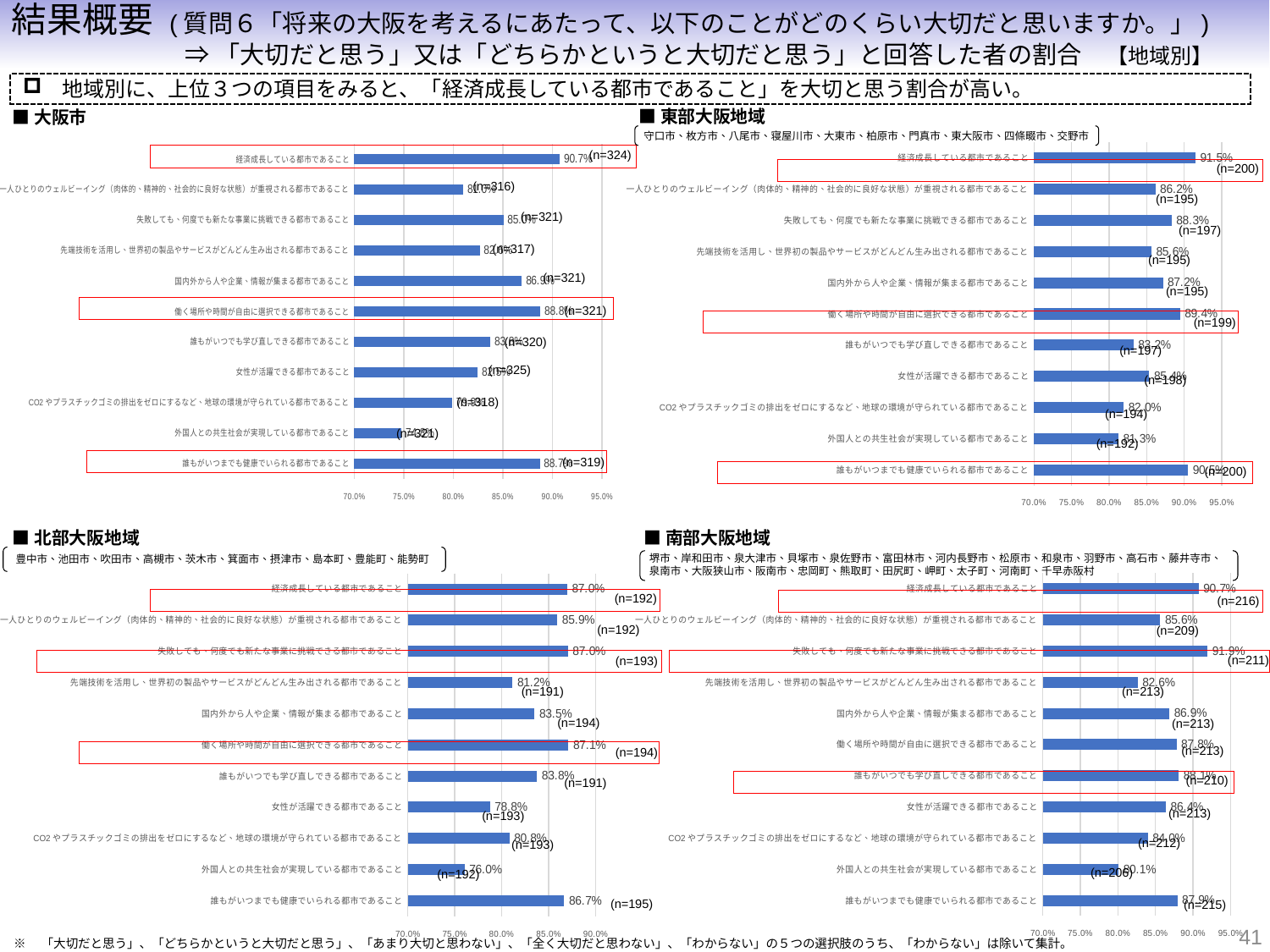

結果概要 (質問６「将来の大阪を考えるにあたって、以下のことがどのくらい大切だと思いますか。」)
　　　　　　　⇒ 「大切だと思う」又は「どちらかというと大切だと思う」と回答した者の割合　【地域別】
地域別に、上位３つの項目をみると、「経済成長している都市であること」を大切と思う割合が高い。
■東部大阪地域
■大阪市
守口市、枚方市、八尾市、寝屋川市、大東市、柏原市、門真市、東大阪市、四條畷市、交野市

### Chart

| Category | E列/H列 |
|---|---|
| 経済成長している都市であること | 0.9074074074074074 |
| 一人ひとりのウェルビーイング（肉体的、精神的、社会的に良好な状態）が重視される都市であること | 0.810126582278481 |
| 失敗しても、何度でも新たな事業に挑戦できる都市であること | 0.8504672897196262 |
| 先端技術を活用し、世界初の製品やサービスがどんどん生み出される都市であること | 0.8264984227129337 |
| 国内外から人や企業、情報が集まる都市であること | 0.8691588785046729 |
| 働く場所や時間が自由に選択できる都市であること | 0.8878504672897196 |
| 誰もがいつでも学び直しできる都市であること | 0.8375 |
| 女性が活躍できる都市であること | 0.8246153846153846 |
| CO2やプラスチックゴミの排出をゼロにするなど、地球の環境が守られている都市であること | 0.7987421383647799 |
| 外国人との共生社会が実現している都市であること | 0.7476635514018691 |
| 誰もがいつまでも健康でいられる都市であること | 0.8871473354231975 |

### Chart

| Category |
|---|

### Chart

| Category | E列/H列 |
|---|---|
| 経済成長している都市であること | 0.915 |
| 一人ひとりのウェルビーイング（肉体的、精神的、社会的に良好な状態）が重視される都市であること | 0.8615384615384616 |
| 失敗しても、何度でも新たな事業に挑戦できる都市であること | 0.883248730964467 |
| 先端技術を活用し、世界初の製品やサービスがどんどん生み出される都市であること | 0.8564102564102564 |
| 国内外から人や企業、情報が集まる都市であること | 0.8717948717948718 |
| 働く場所や時間が自由に選択できる都市であること | 0.8944723618090452 |
| 誰もがいつでも学び直しできる都市であること | 0.8324873096446701 |
| 女性が活躍できる都市であること | 0.8535353535353535 |
| CO2やプラスチックゴミの排出をゼロにするなど、地球の環境が守られている都市であること | 0.8195876288659794 |
| 外国人との共生社会が実現している都市であること | 0.8125 |
| 誰もがいつまでも健康でいられる都市であること | 0.905 |
(n=324)

(n=200)

(n=316)
(n=195)
(n=321)
(n=197)
(n=317)
(n=195)
(n=321)
(n=195)
(n=321)

(n=199)

(n=320)
(n=197)
(n=325)
(n=198)
(n=318)
(n=194)
(n=321)
(n=192)
(n=319)

(n=200)

■南部大阪地域
■北部大阪地域
堺市、岸和田市、泉大津市、貝塚市、泉佐野市、富田林市、河内長野市、松原市、和泉市、羽野市、高石市、藤井寺市、
泉南市、大阪狭山市、阪南市、忠岡町、熊取町、田尻町、岬町、太子町、河南町、千早赤阪村
豊中市、池田市、吹田市、高槻市、茨木市、箕面市、摂津市、島本町、豊能町、能勢町

### Chart

| Category | E列/H列 |
|---|---|
| 経済成長している都市であること | 0.9074074074074074 |
| 一人ひとりのウェルビーイング（肉体的、精神的、社会的に良好な状態）が重視される都市であること | 0.8564593301435407 |
| 失敗しても、何度でも新たな事業に挑戦できる都市であること | 0.919431279620853 |
| 先端技術を活用し、世界初の製品やサービスがどんどん生み出される都市であること | 0.8262910798122066 |
| 国内外から人や企業、情報が集まる都市であること | 0.8685446009389671 |
| 働く場所や時間が自由に選択できる都市であること | 0.8779342723004695 |
| 誰もがいつでも学び直しできる都市であること | 0.8809523809523809 |
| 女性が活躍できる都市であること | 0.863849765258216 |
| CO2やプラスチックゴミの排出をゼロにするなど、地球の環境が守られている都市であること | 0.839622641509434 |
| 外国人との共生社会が実現している都市であること | 0.8009708737864077 |
| 誰もがいつまでも健康でいられる都市であること | 0.8790697674418605 |

### Chart

| Category | E列/H列 |
|---|---|
| 経済成長している都市であること | 0.8697916666666666 |
| 一人ひとりのウェルビーイング（肉体的、精神的、社会的に良好な状態）が重視される都市であること | 0.859375 |
| 失敗しても、何度でも新たな事業に挑戦できる都市であること | 0.8704663212435233 |
| 先端技術を活用し、世界初の製品やサービスがどんどん生み出される都市であること | 0.8115183246073299 |
| 国内外から人や企業、情報が集まる都市であること | 0.8350515463917526 |
| 働く場所や時間が自由に選択できる都市であること | 0.8711340206185567 |
| 誰もがいつでも学び直しできる都市であること | 0.837696335078534 |
| 女性が活躍できる都市であること | 0.7875647668393783 |
| CO2やプラスチックゴミの排出をゼロにするなど、地球の環境が守られている都市であること | 0.8082901554404145 |
| 外国人との共生社会が実現している都市であること | 0.7604166666666666 |
| 誰もがいつまでも健康でいられる都市であること | 0.8666666666666667 |
(n=192)
(n=216)

(n=192)
(n=209)
(n=211)
(n=193)

(n=191)
(n=213)
(n=194)
(n=213)
(n=213)
(n=194)

(n=210)
(n=191)

(n=213)
(n=193)
(n=212)
(n=193)
(n=206)
(n=192)
(n=195)
(n=215)
41
※　「大切だと思う」、「どちらかというと大切だと思う」、「あまり大切と思わない」、「全く大切だと思わない」、「わからない」の５つの選択肢のうち、「わからない」は除いて集計。